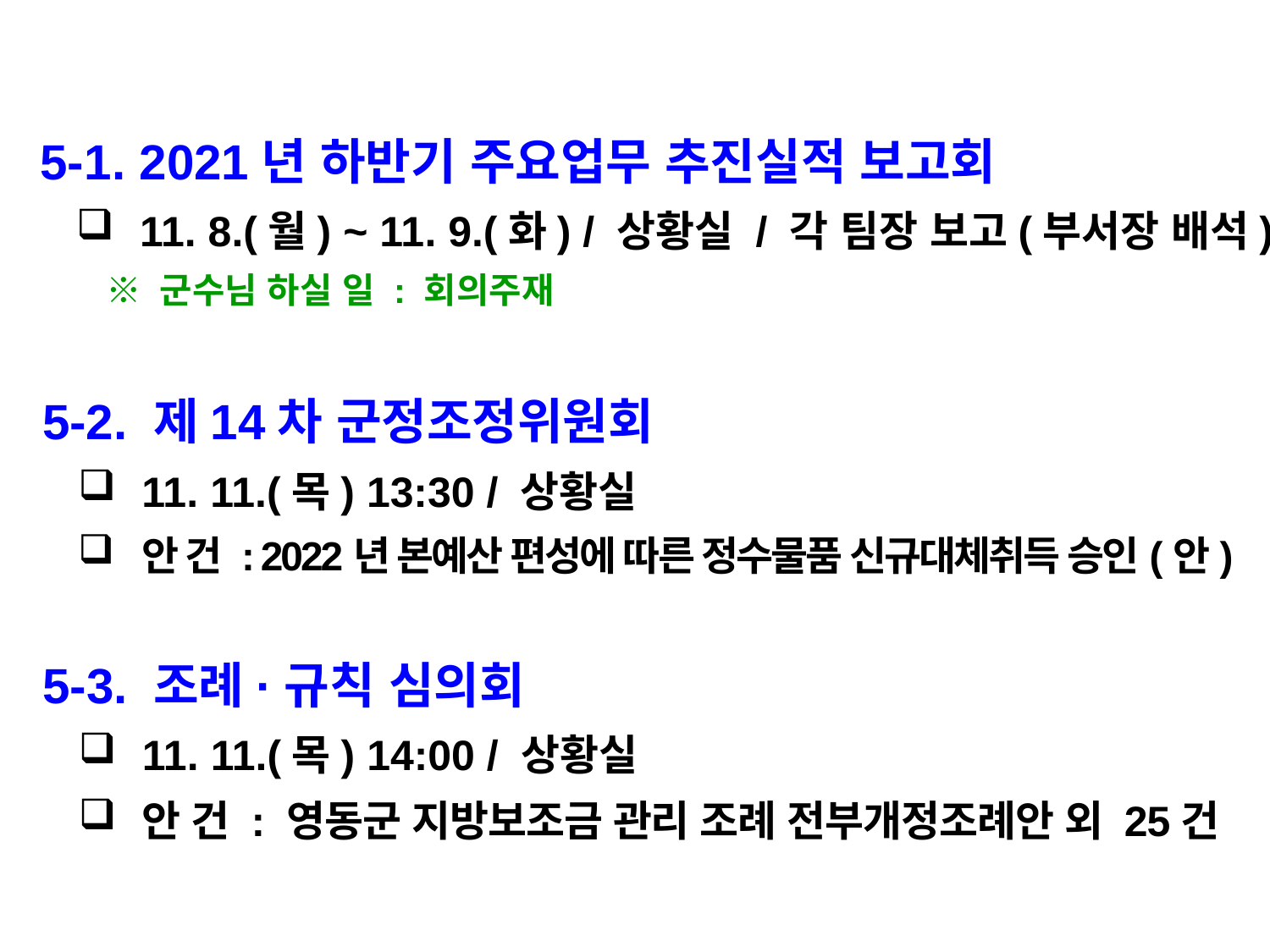

5-1. 2021년 하반기 주요업무 추진실적 보고회
11. 8.(월) ~ 11. 9.(화) / 상황실 / 각 팀장 보고(부서장 배석)
   ※ 군수님 하실 일 : 회의주재

  5-2. 제14차 군정조정위원회
11. 11.(목) 13:30 / 상황실
안 건 : 2022년 본예산 편성에 따른 정수물품 신규대체취득 승인(안)
  5-3. 조례·규칙 심의회
11. 11.(목) 14:00 / 상황실
안 건 : 영동군 지방보조금 관리 조례 전부개정조례안 외 25건